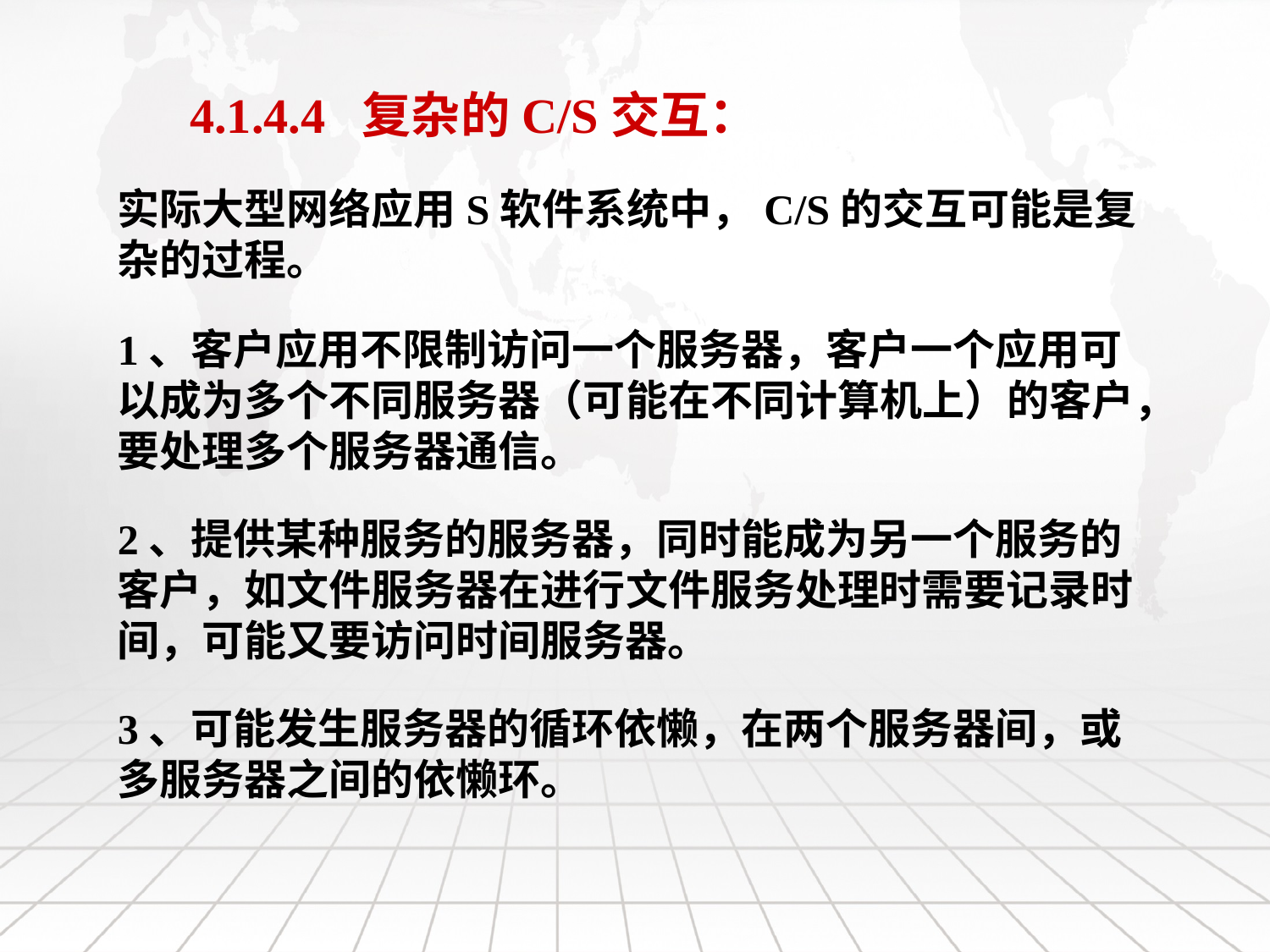

4.1.4.4  复杂的C/S交互：
实际大型网络应用S软件系统中，C/S的交互可能是复杂的过程。
1、客户应用不限制访问一个服务器，客户一个应用可以成为多个不同服务器（可能在不同计算机上）的客户，要处理多个服务器通信。
2、提供某种服务的服务器，同时能成为另一个服务的客户，如文件服务器在进行文件服务处理时需要记录时间，可能又要访问时间服务器。
3、可能发生服务器的循环依懒，在两个服务器间，或多服务器之间的依懒环。